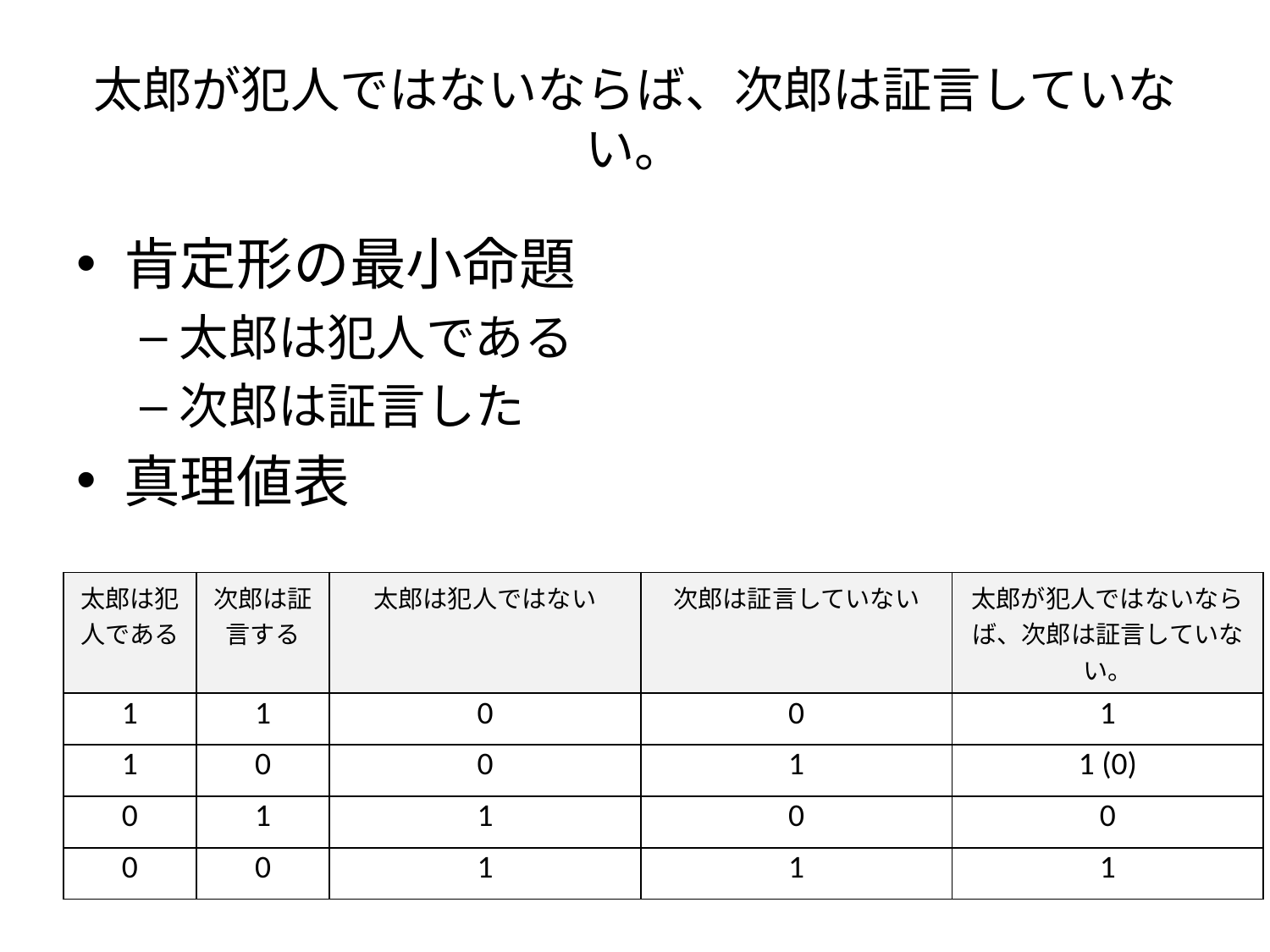

# 太郎が犯人ではないならば、次郎は証言していない。
肯定形の最小命題
太郎は犯人である
次郎は証言した
真理値表
| 太郎は犯人である | 次郎は証言する | 太郎は犯人ではない | 次郎は証言していない | 太郎が犯人ではないならば、次郎は証言していない。 |
| --- | --- | --- | --- | --- |
| 1 | 1 | 0 | 0 | 1 |
| 1 | 0 | 0 | 1 | 1 (0) |
| 0 | 1 | 1 | 0 | 0 |
| 0 | 0 | 1 | 1 | 1 |